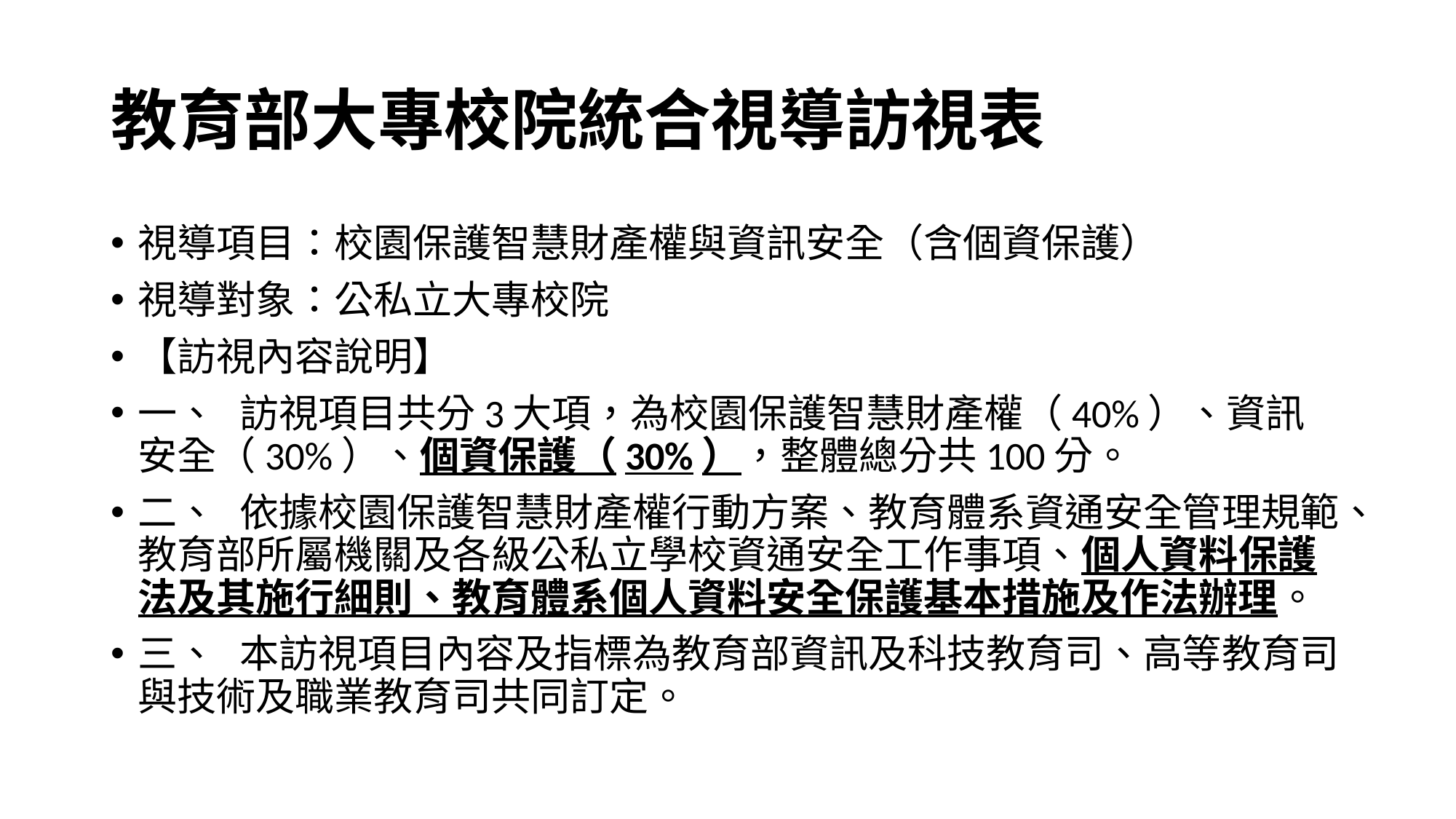

# 教育部大專校院統合視導訪視表
視導項目：校園保護智慧財產權與資訊安全（含個資保護）
視導對象：公私立大專校院
【訪視內容說明】
一、	訪視項目共分3大項，為校園保護智慧財產權（40%）、資訊安全（30%）、個資保護（30%），整體總分共100分。
二、	依據校園保護智慧財產權行動方案、教育體系資通安全管理規範、教育部所屬機關及各級公私立學校資通安全工作事項、個人資料保護法及其施行細則、教育體系個人資料安全保護基本措施及作法辦理。
三、	本訪視項目內容及指標為教育部資訊及科技教育司、高等教育司與技術及職業教育司共同訂定。